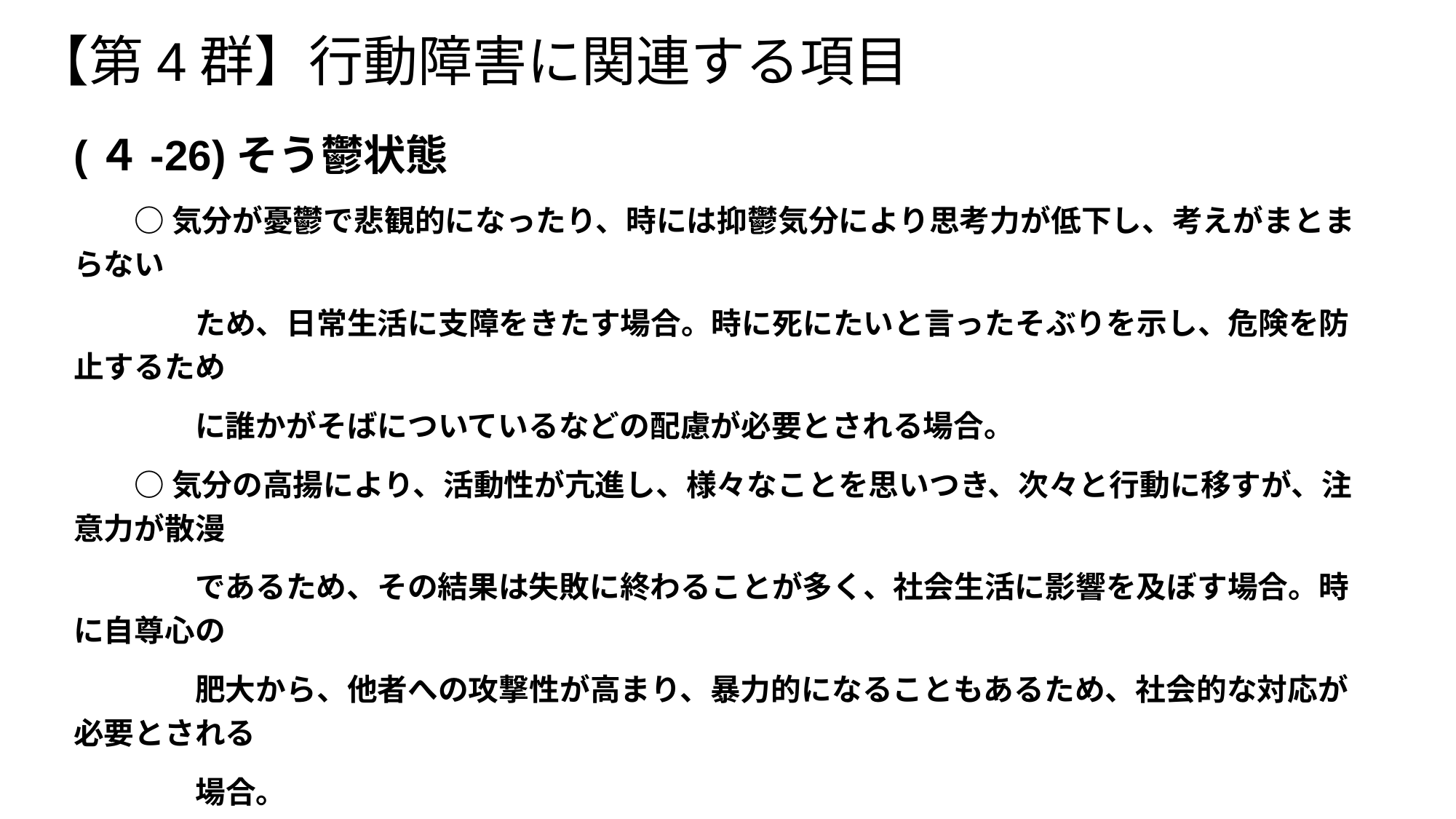

# 【第4群】行動障害に関連する項目
(４-26)そう鬱状態
　　○ 気分が憂鬱で悲観的になったり、時には抑鬱気分により思考力が低下し、考えがまとまらない
　　　　ため、日常生活に支障をきたす場合。時に死にたいと言ったそぶりを示し、危険を防止するため
　　　　に誰かがそばについているなどの配慮が必要とされる場合。
　　○ 気分の高揚により、活動性が亢進し、様々なことを思いつき、次々と行動に移すが、注意力が散漫
　　　　であるため、その結果は失敗に終わることが多く、社会生活に影響を及ぼす場合。時に自尊心の
　　　　肥大から、他者への攻撃性が高まり、暴力的になることもあるため、社会的な対応が必要とされる
　　　　場合。
　　○ 上記の状態が繰り返される場合。